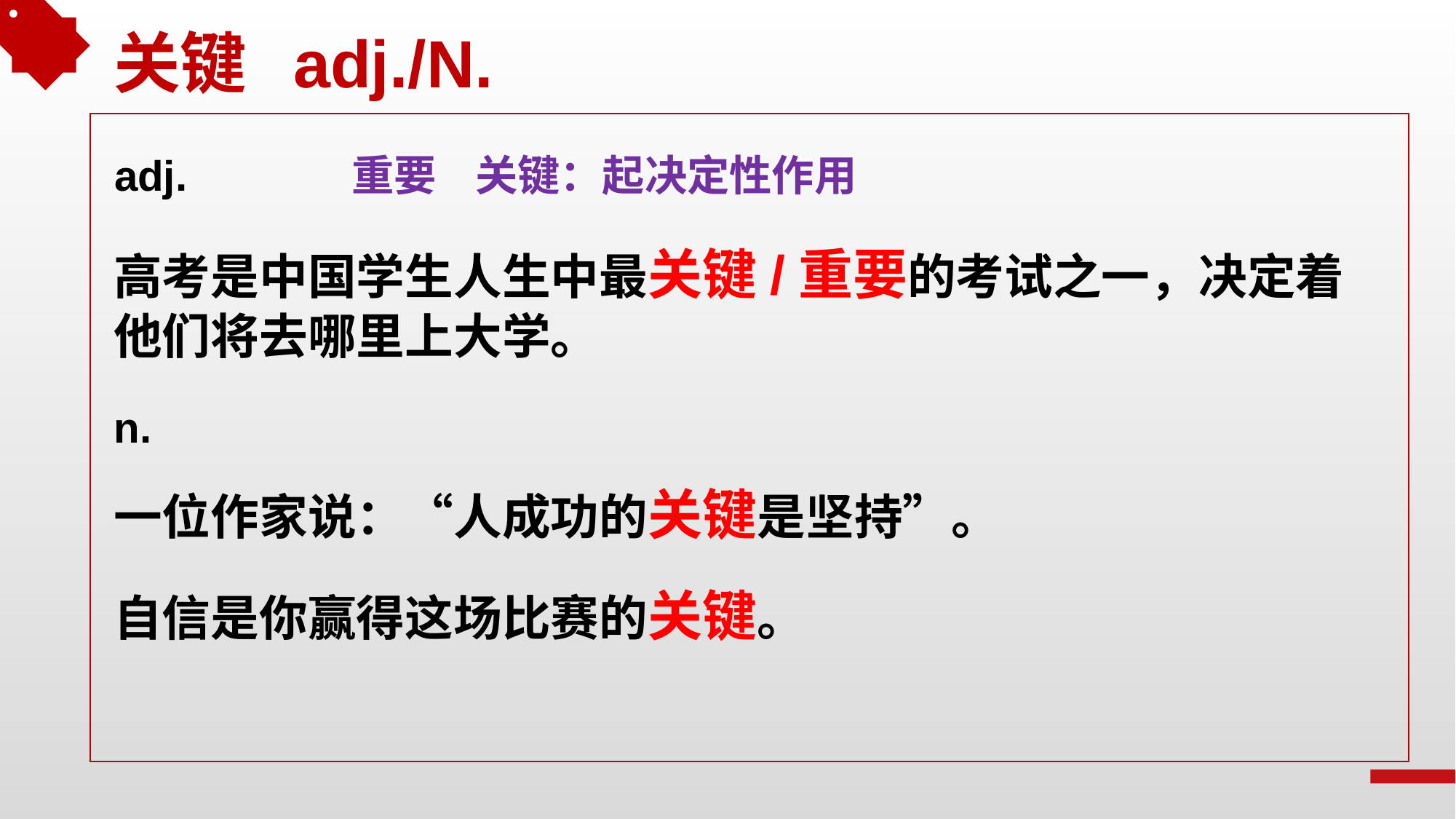

关键  adj./N.

adj.
重要    关键：起决定性作用
高考是中国学生人生中最关键/重要的考试之一，决定着他们将去哪里上大学。
n.
一位作家说：“人成功的关键是坚持”。
自信是你赢得这场比赛的关键。